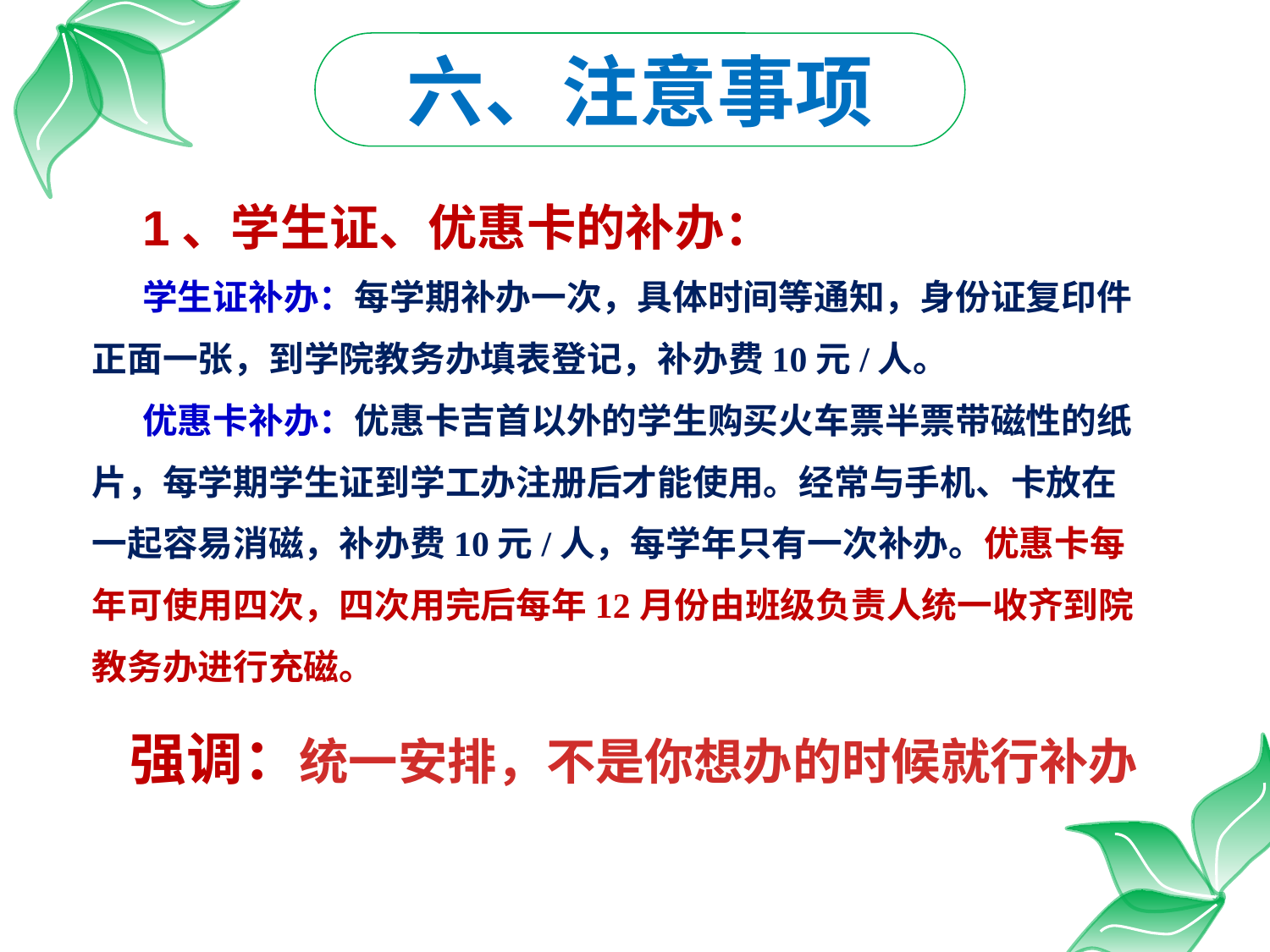

六、注意事项
1、学生证、优惠卡的补办：
学生证补办：每学期补办一次，具体时间等通知，身份证复印件正面一张，到学院教务办填表登记，补办费10元/人。
优惠卡补办：优惠卡吉首以外的学生购买火车票半票带磁性的纸片，每学期学生证到学工办注册后才能使用。经常与手机、卡放在一起容易消磁，补办费10元/人，每学年只有一次补办。优惠卡每年可使用四次，四次用完后每年12月份由班级负责人统一收齐到院教务办进行充磁。
强调：统一安排，不是你想办的时候就行补办